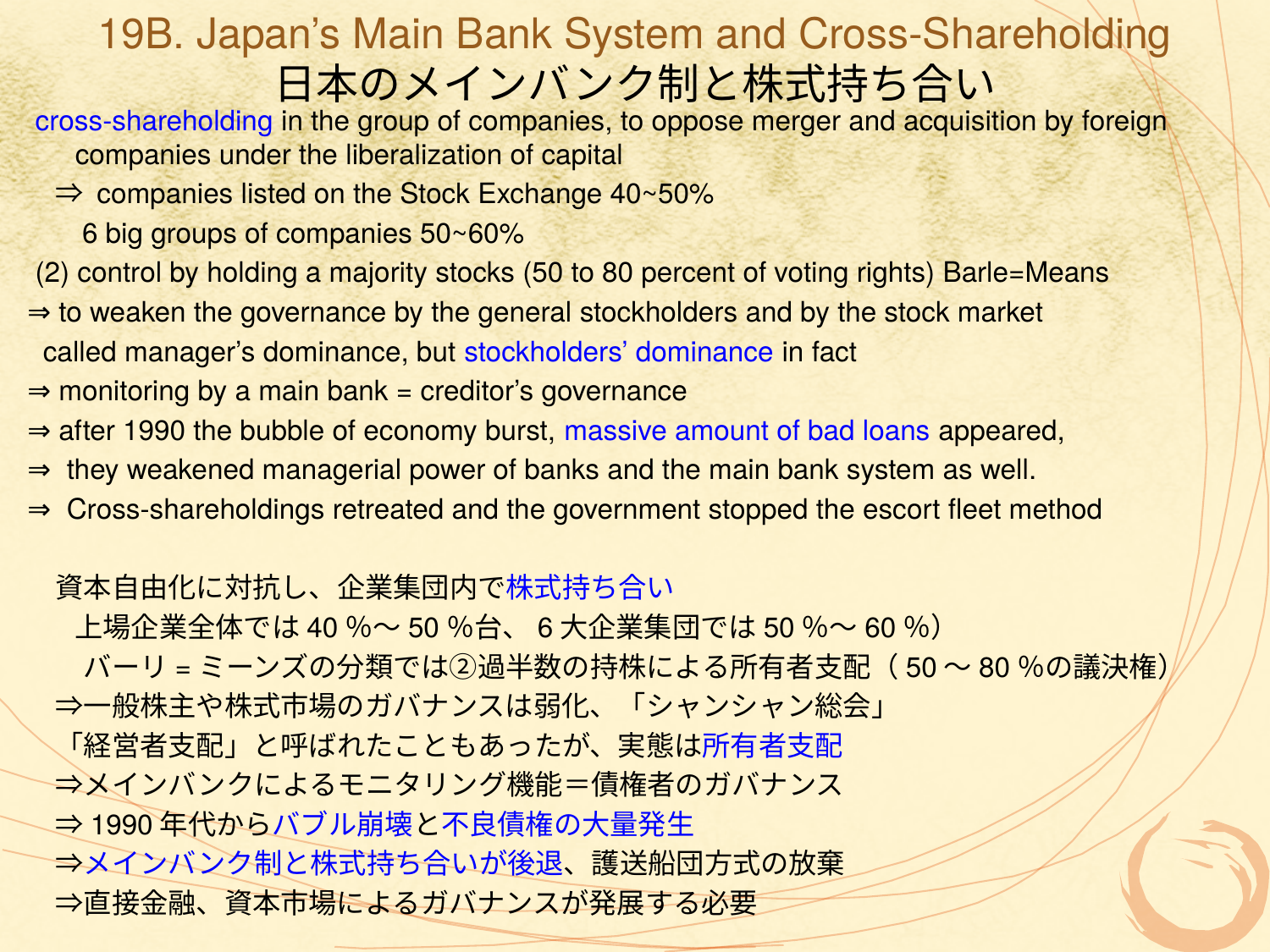

19B. Japan’s Main Bank System and Cross-Shareholding
日本のメインバンク制と株式持ち合い
 cross-shareholding in the group of companies, to oppose merger and acquisition by foreign companies under the liberalization of capital
　⇒ companies listed on the Stock Exchange 40~50%
       6 big groups of companies 50~60%
 (2) control by holding a majority stocks (50 to 80 percent of voting rights) Barle=Means
⇒ to weaken the governance by the general stockholders and by the stock market
  called manager’s dominance, but stockholders’ dominance in fact
⇒ monitoring by a main bank = creditor’s governance
⇒ after 1990 the bubble of economy burst, massive amount of bad loans appeared,
⇒  they weakened managerial power of banks and the main bank system as well.
⇒  Cross-shareholdings retreated and the government stopped the escort fleet method

　資本自由化に対抗し、企業集団内で株式持ち合い
  　上場企業全体では40％～50％台、6大企業集団では50％～60％）
　　バーリ=ミーンズの分類では②過半数の持株による所有者支配（50～80％の議決権）
　⇒一般株主や株式市場のガバナンスは弱化、「シャンシャン総会」
　「経営者支配」と呼ばれたこともあったが、実態は所有者支配
　⇒メインバンクによるモニタリング機能＝債権者のガバナンス
　⇒1990年代からバブル崩壊と不良債権の大量発生
　⇒メインバンク制と株式持ち合いが後退、護送船団方式の放棄
　⇒直接金融、資本市場によるガバナンスが発展する必要